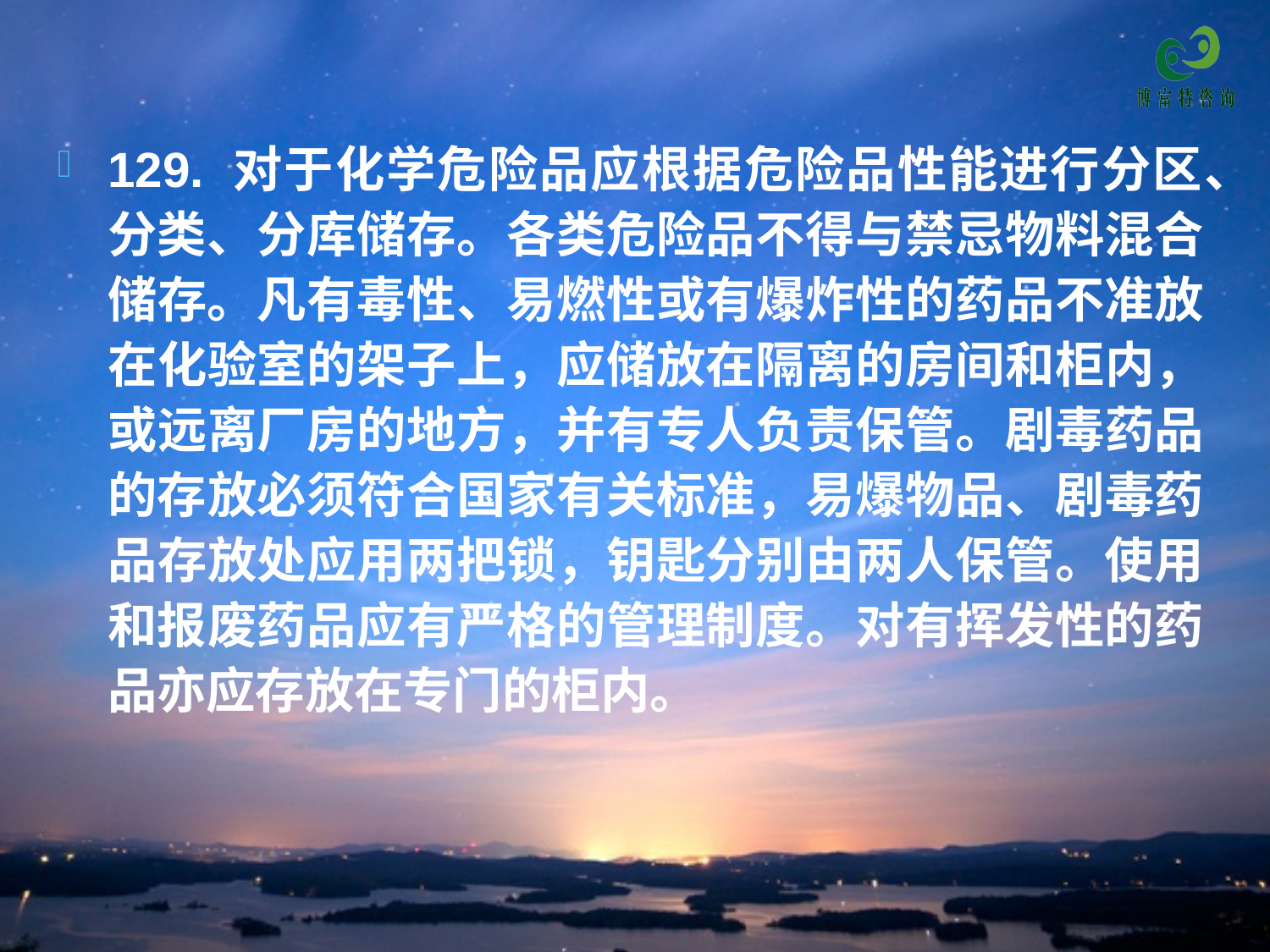

129. 对于化学危险品应根据危险品性能进行分区、分类、分库储存。各类危险品不得与禁忌物料混合储存。凡有毒性、易燃性或有爆炸性的药品不准放在化验室的架子上，应储放在隔离的房间和柜内，或远离厂房的地方，并有专人负责保管。剧毒药品的存放必须符合国家有关标准，易爆物品、剧毒药品存放处应用两把锁，钥匙分别由两人保管。使用和报废药品应有严格的管理制度。对有挥发性的药品亦应存放在专门的柜内。